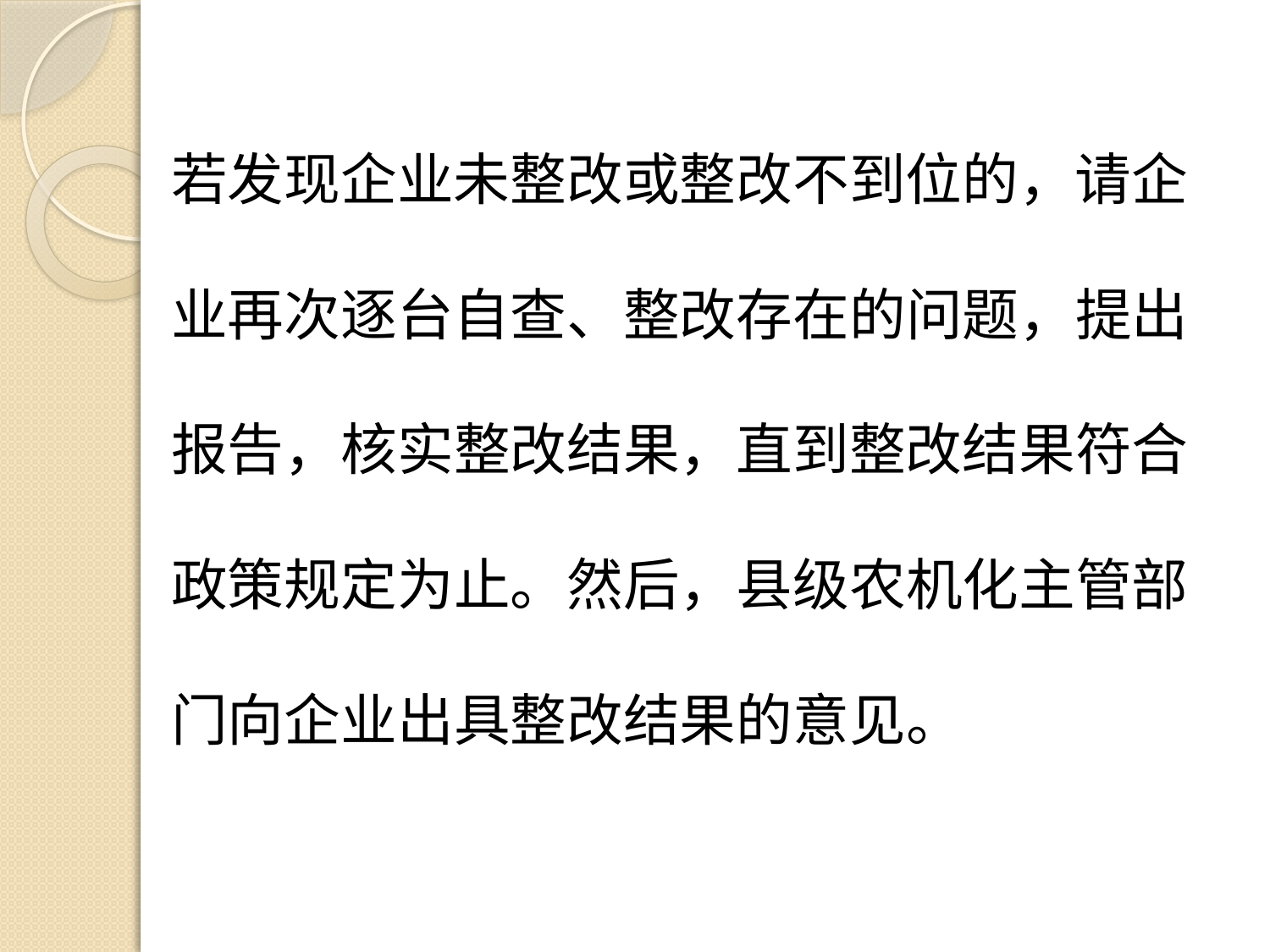

若发现企业未整改或整改不到位的，请企业再次逐台自查、整改存在的问题，提出报告，核实整改结果，直到整改结果符合政策规定为止。然后，县级农机化主管部门向企业出具整改结果的意见。